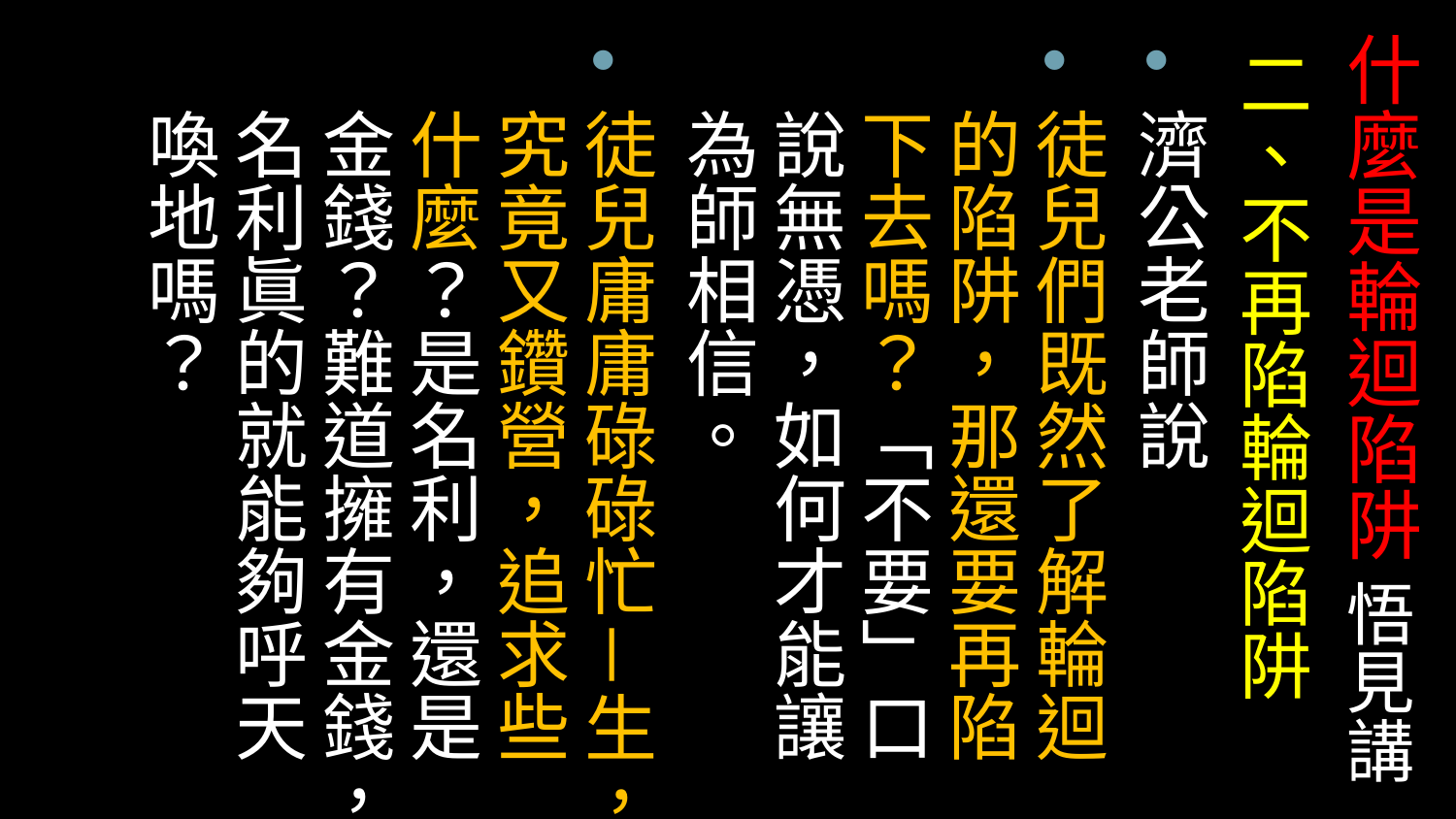

# 什麼是輪迴陷阱 悟見講
二、不再陷輪迴陷阱
濟公老師說
徒兒們既然了解輪迴的陷阱，那還要再陷下去嗎？「不要」口說無憑，如何才能讓為師相信。
徒兒庸庸碌碌忙－生，究竟又鑽營，追求些什麼？是名利，還是金錢？難道擁有金錢，名利眞的就能夠呼天喚地嗎？